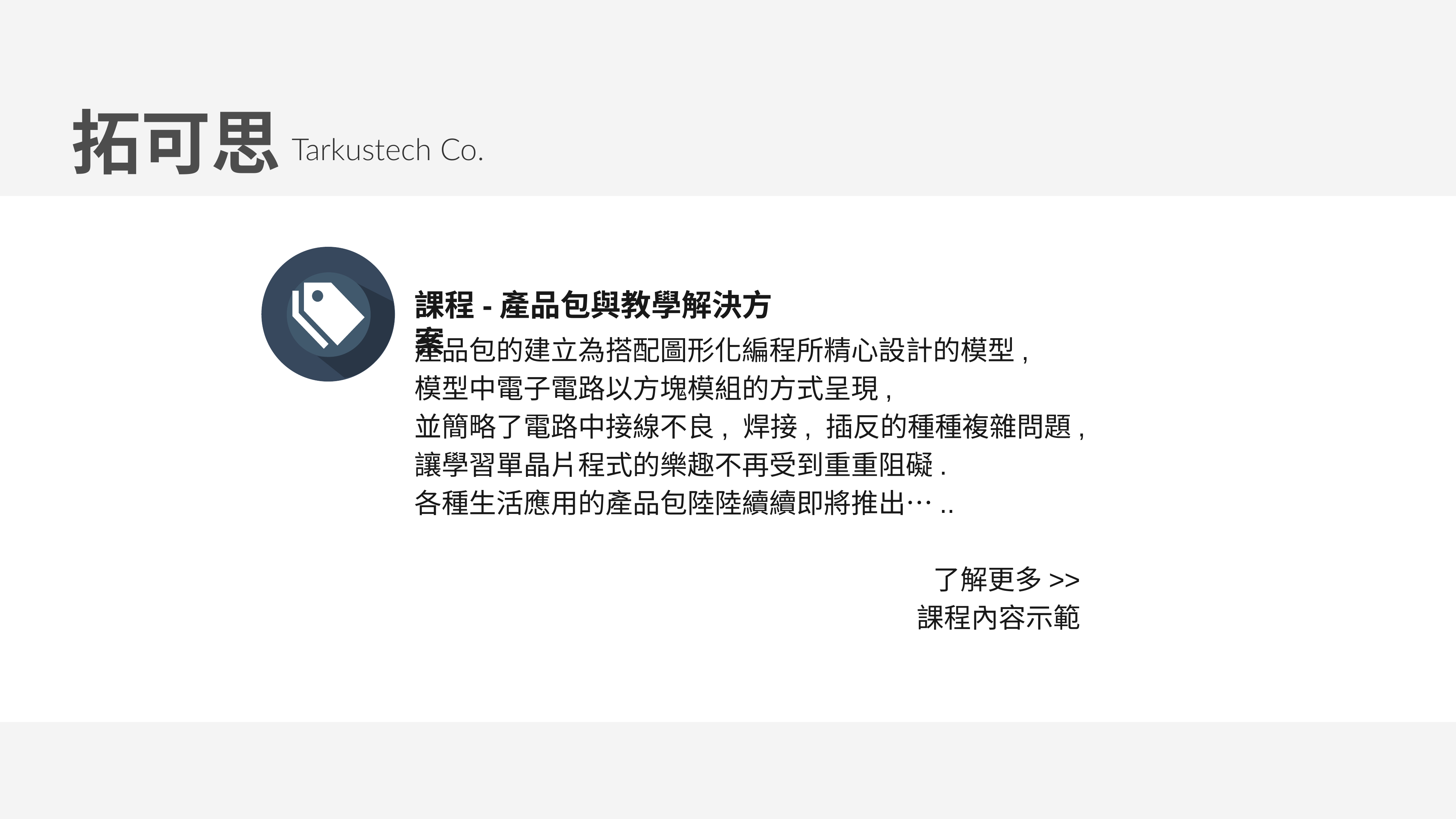

拓可思
Tarkustech Co.

課程-產品包與教學解決方案

產品包的建立為搭配圖形化編程所精心設計的模型,
模型中電子電路以方塊模組的方式呈現,
並簡略了電路中接線不良, 焊接, 插反的種種複雜問題,
讓學習單晶片程式的樂趣不再受到重重阻礙.
各種生活應用的產品包陸陸續續即將推出…..

了解更多>>
課程內容示範